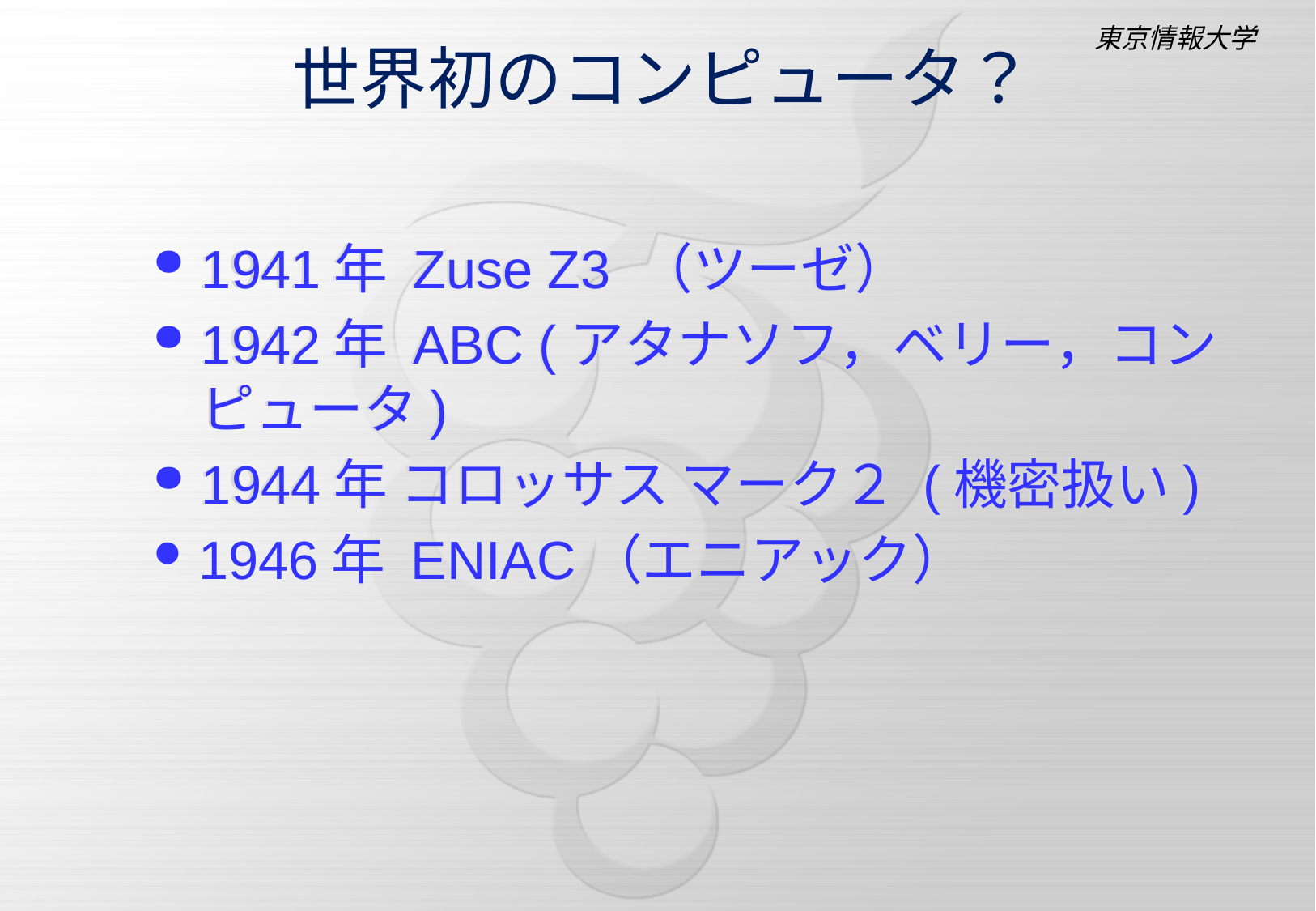

# 世界初のコンピュータ？
1941年 Zuse Z3 （ツーゼ）
1942年 ABC (アタナソフ，ベリー，コンピュータ)
1944年 コロッサス マーク２ (機密扱い)
1946年 ENIAC（エニアック）
1941年 Zuse Z3 （ツーゼ）
1942年 ABC (アタナソフ，ベリー，コンピュータ)
1944年 コロッサス マーク２ (機密扱い)